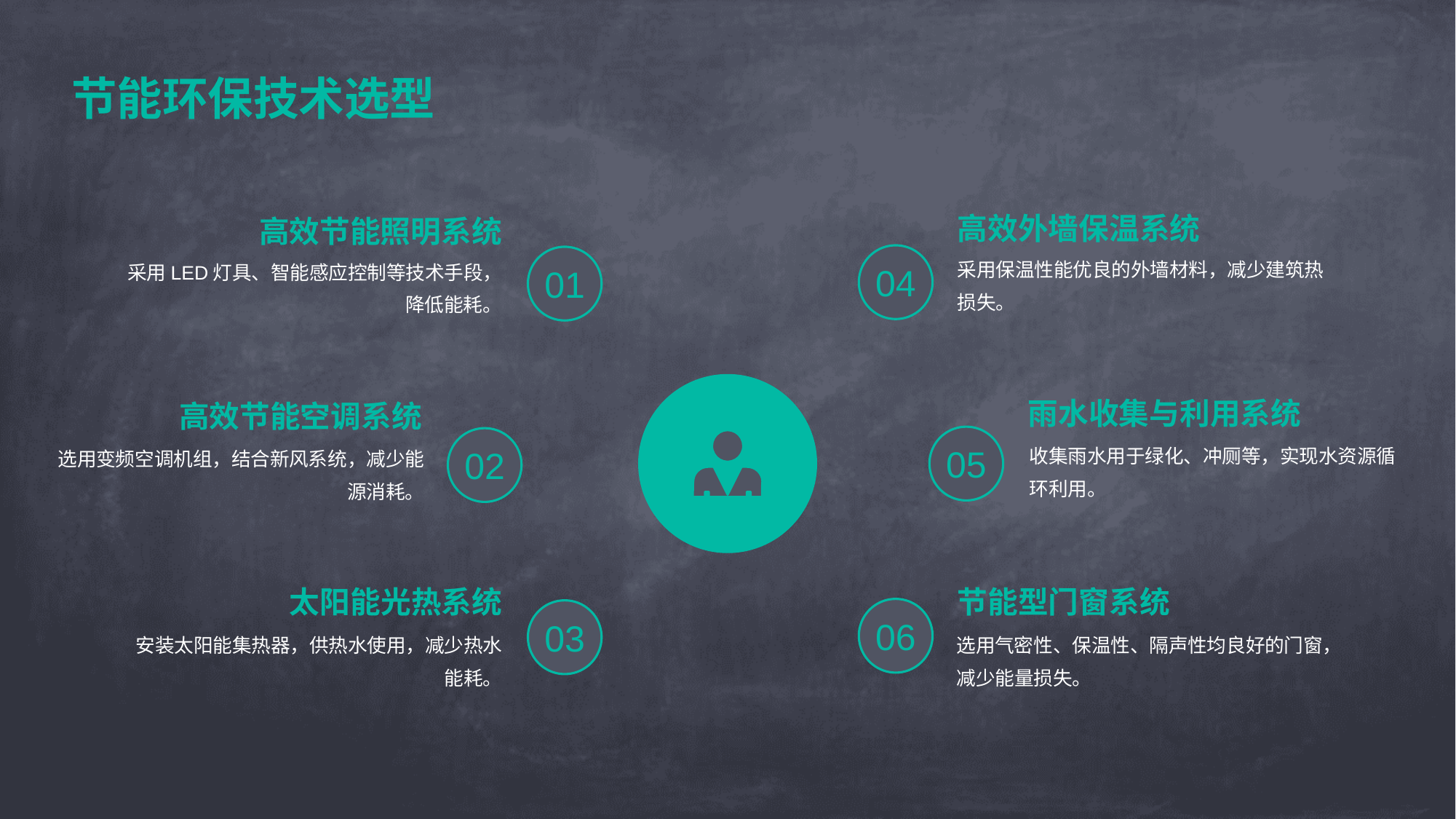

节能环保技术选型
高效外墙保温系统
高效节能照明系统
采用保温性能优良的外墙材料，减少建筑热损失。

采用LED灯具、智能感应控制等技术手段，降低能耗。
04
01

雨水收集与利用系统
高效节能空调系统

收集雨水用于绿化、冲厕等，实现水资源循环利用。
选用变频空调机组，结合新风系统，减少能源消耗。
05
02
太阳能光热系统
节能型门窗系统

06
03
安装太阳能集热器，供热水使用，减少热水能耗。
选用气密性、保温性、隔声性均良好的门窗，减少能量损失。